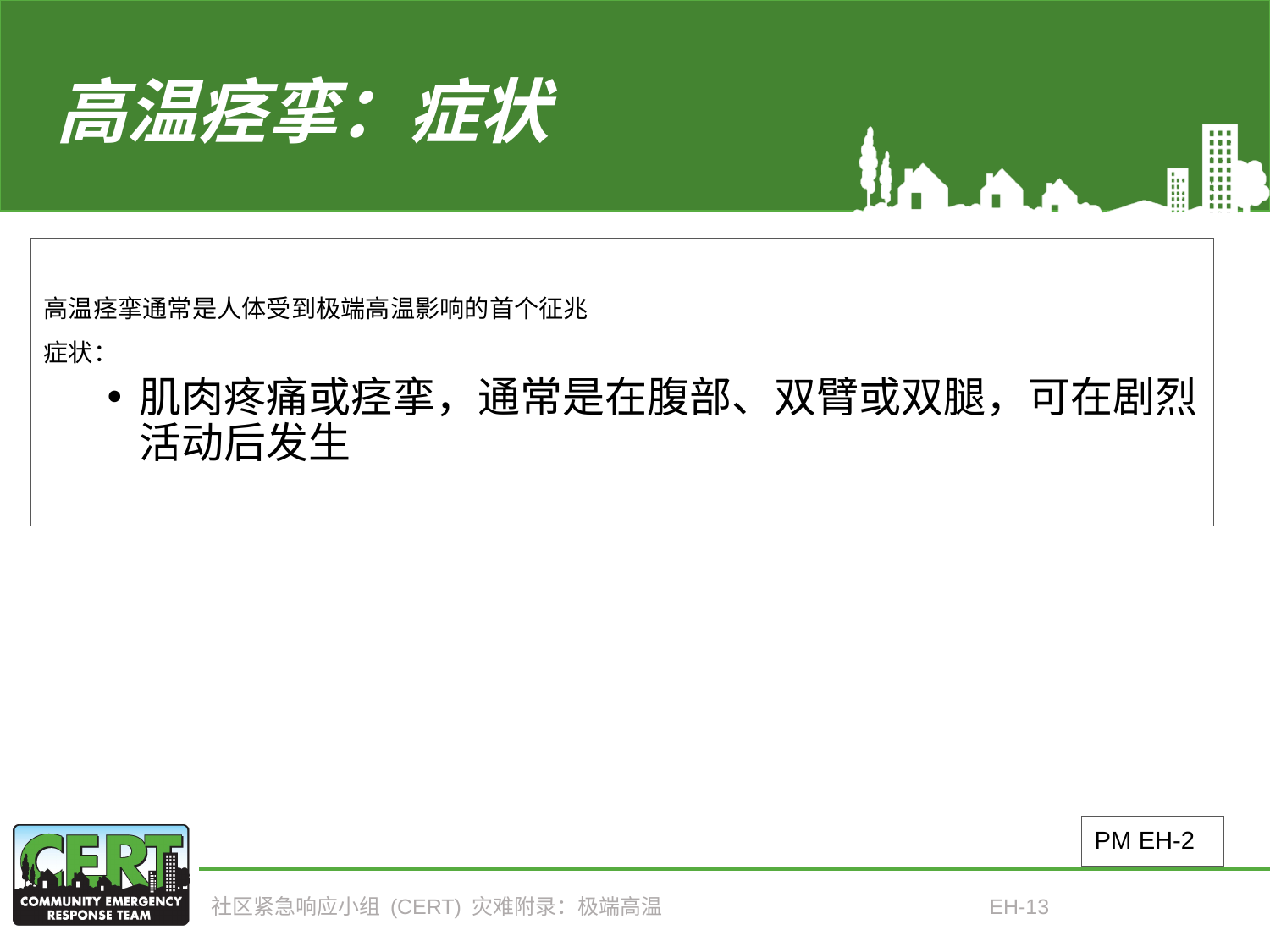

# 高温痉挛：症状
高温痉挛通常是人体受到极端高温影响的首个征兆
症状：
肌肉疼痛或痉挛，通常是在腹部、双臂或双腿，可在剧烈活动后发生
PM EH-2
社区紧急响应小组 (CERT) 灾难附录：极端高温
EH-13